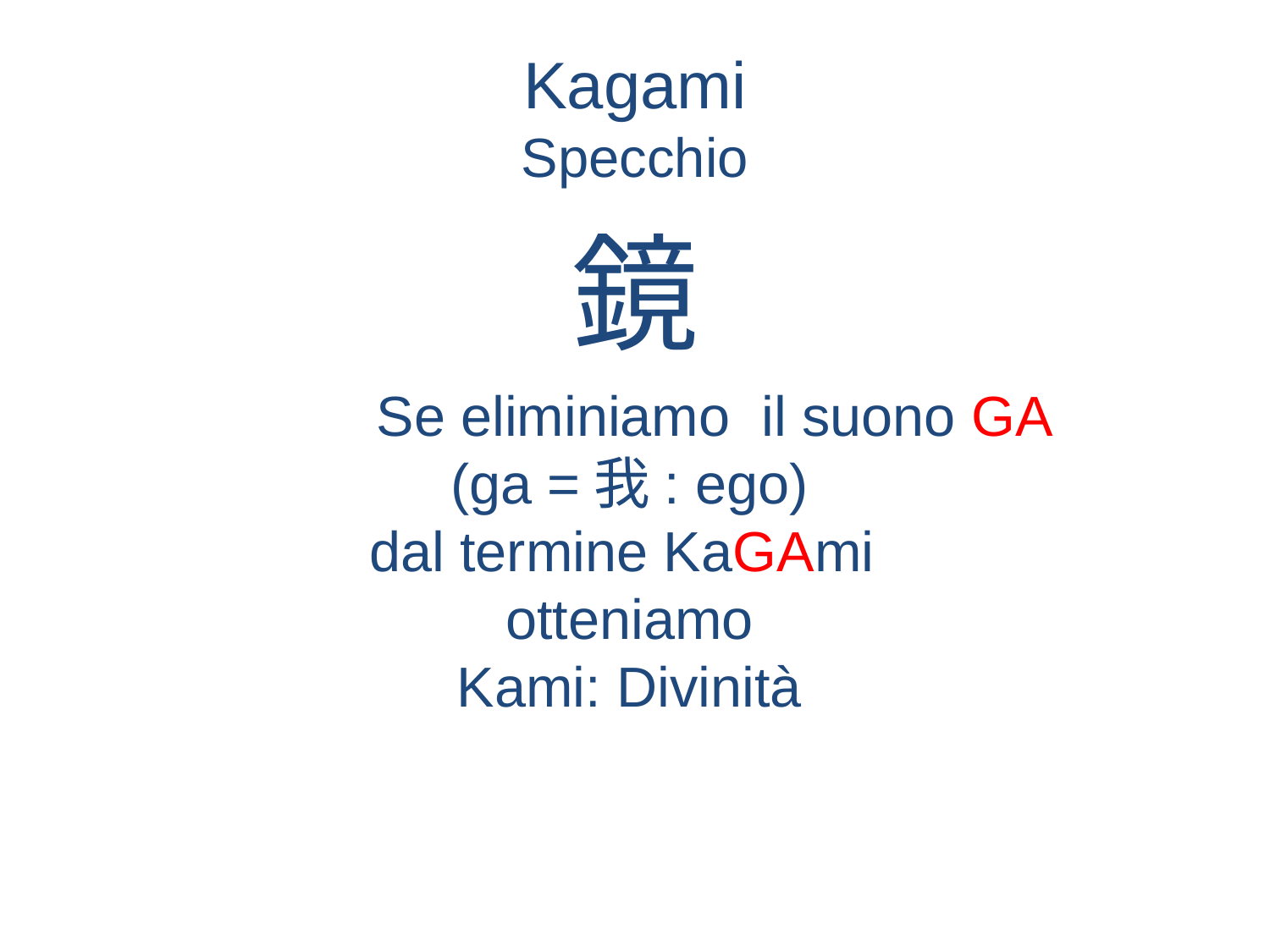

# Kagami Specchio
鏡
　　　Se eliminiamo  il suono GA
(ga =我: ego)
dal termine KaGAmi
 otteniamo
Kami: Divinità

Eliminare l'ego dal proprio io nel momento in cui ci specchiamo per poter sentire il divino